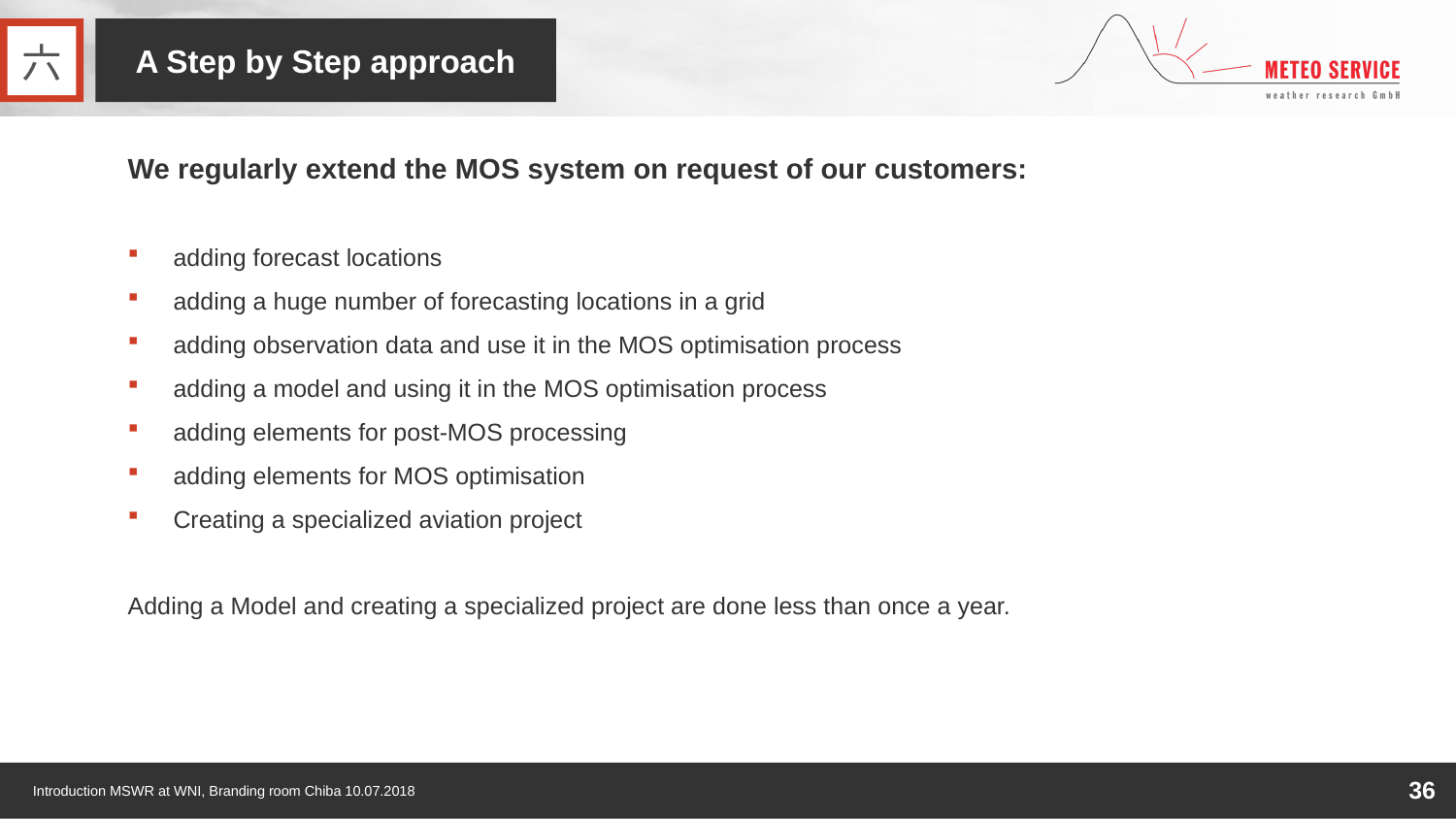

A Step by Step approach
六
We regularly extend the MOS system on request of our customers:

adding forecast locations
adding a huge number of forecasting locations in a grid
adding observation data and use it in the MOS optimisation process
adding a model and using it in the MOS optimisation process
adding elements for post-MOS processing
adding elements for MOS optimisation
Creating a specialized aviation project

Adding a Model and creating a specialized project are done less than once a year.